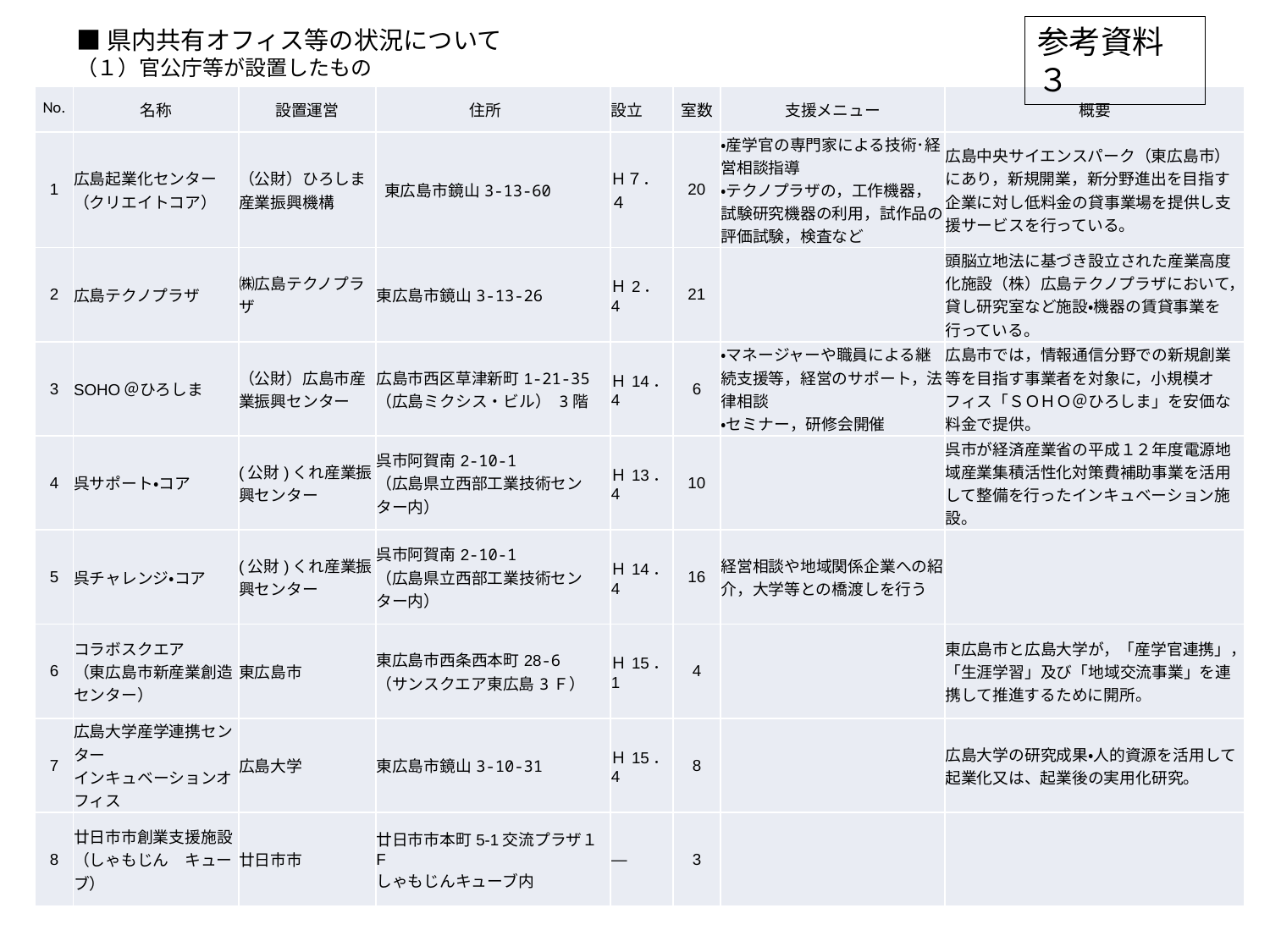

参考資料３
# ■県内共有オフィス等の状況について （１）官公庁等が設置したもの 1
| No. | 名称 | 設置運営 | 住所 | 設立 | 室数 | 支援メニュー | 概要 |
| --- | --- | --- | --- | --- | --- | --- | --- |
| 1 | 広島起業化センター （クリエイトコア） | （公財）ひろしま産業振興機構 | 東広島市鏡山3-13-60 | Ｈ７．４ | 20 | ・産学官の専門家による技術･経営相談指導 ・テクノプラザの，工作機器，試験研究機器の利用，試作品の評価試験，検査など | 広島中央サイエンスパーク（東広島市）にあり，新規開業，新分野進出を目指す企業に対し低料金の貸事業場を提供し支援サービスを行っている。 |
| 2 | 広島テクノプラザ | ㈱広島テクノプラザ | 東広島市鏡山3-13-26 | Ｈ2．4 | 21 |  | 頭脳立地法に基づき設立された産業高度化施設（株）広島テクノプラザにおいて，貸し研究室など施設・機器の賃貸事業を行っている。 |
| 3 | SOHO＠ひろしま | （公財）広島市産業振興センター | 広島市西区草津新町1-21-35 （広島ミクシス・ビル） 3階 | Ｈ14．4 | 6 | ・マネージャーや職員による継続支援等，経営のサポート，法律相談 ・セミナー，研修会開催 | 広島市では，情報通信分野での新規創業等を目指す事業者を対象に，小規模オフィス「ＳＯＨＯ＠ひろしま」を安価な料金で提供。 |
| 4 | 呉サポート・コア | (公財)くれ産業振興センター | 呉市阿賀南2-10-1 （広島県立西部工業技術センター内） | Ｈ13．4 | 10 |  | 呉市が経済産業省の平成１２年度電源地域産業集積活性化対策費補助事業を活用して整備を行ったインキュベーション施設。 |
| 5 | 呉チャレンジ・コア | (公財)くれ産業振興センター | 呉市阿賀南2-10-1 （広島県立西部工業技術センター内） | Ｈ14．4 | 16 | 経営相談や地域関係企業への紹介，大学等との橋渡しを行う |  |
| 6 | コラボスクエア （東広島市新産業創造センター） | 東広島市 | 東広島市西条西本町28-6 （サンスクエア東広島3Ｆ） | Ｈ15．1 | 4 |  | 東広島市と広島大学が，「産学官連携」，「生涯学習」及び「地域交流事業」を連携して推進するために開所。 |
| 7 | 広島大学産学連携センター インキュベーションオフィス | 広島大学 | 東広島市鏡山3-10-31 | Ｈ15．4 | 8 |  | 広島大学の研究成果・人的資源を活用して起業化又は、起業後の実用化研究。 |
| 8 | 廿日市市創業支援施設（しゃもじん　キューブ） | 廿日市市 | 廿日市市本町5-1交流プラザ１F しゃもじんキューブ内 | ― | 3 |  |  |